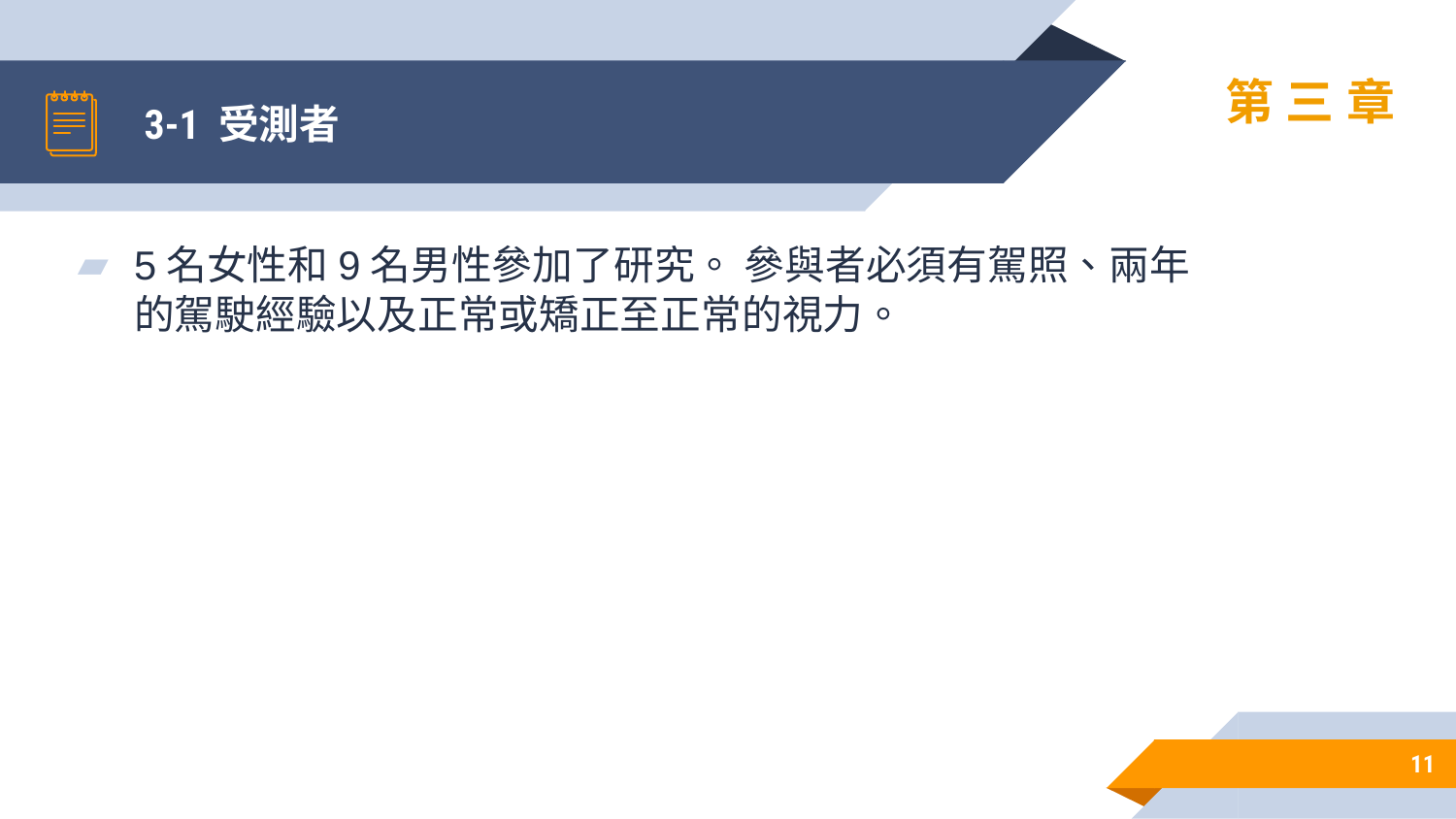

# 3-1 受測者
第三章

5名女性和9名男性參加了研究。 參與者必須有駕照、兩年的駕駛經驗以及正常或矯正至正常的視力。
11